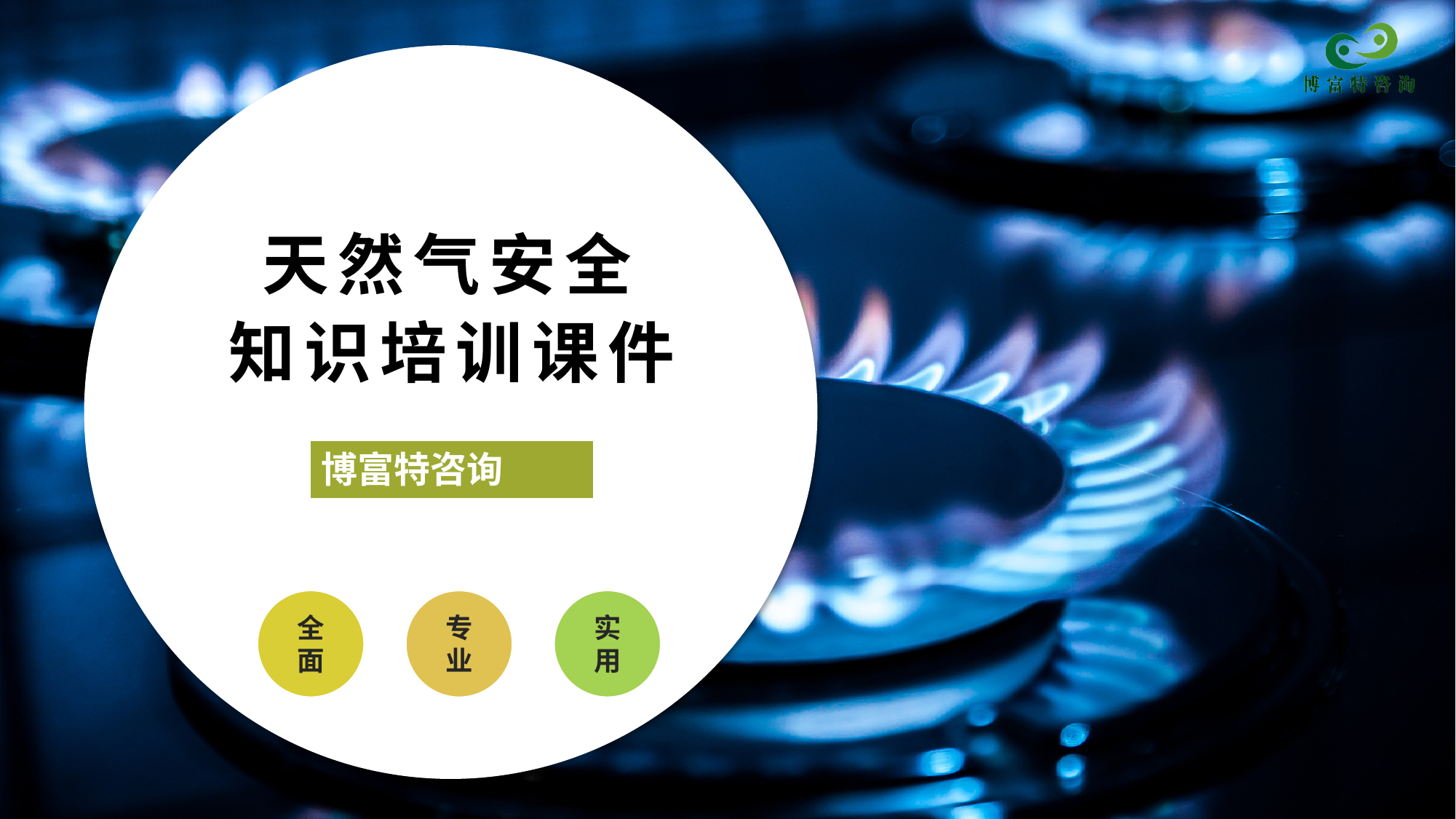

# 天然气安全 知识培训课件
博富特咨询
全面
实用
专业